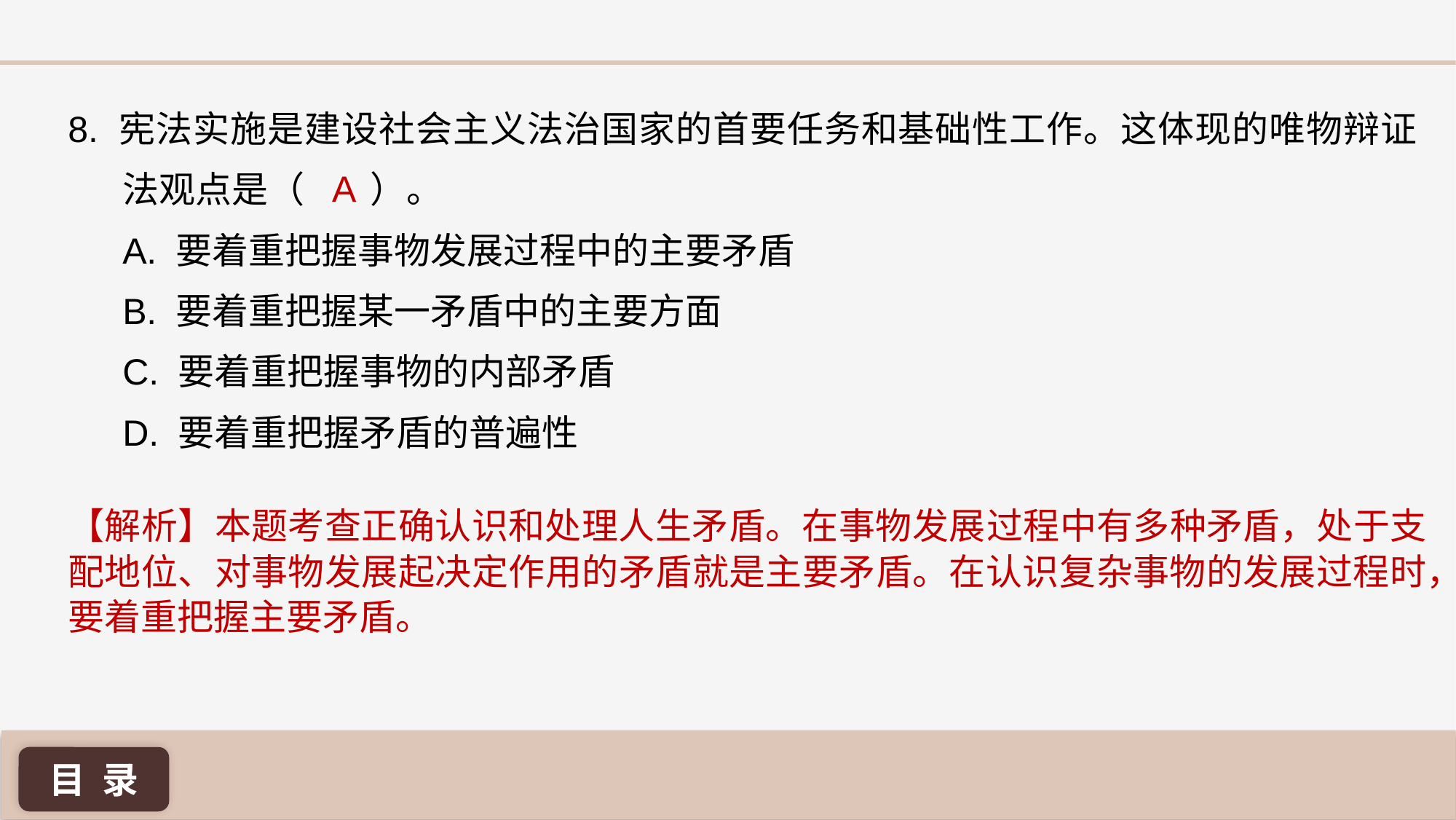

8. 宪法实施是建设社会主义法治国家的首要任务和基础性工作。这体现的唯物辩证法观点是（        ）。
A. 要着重把握事物发展过程中的主要矛盾
B. 要着重把握某一矛盾中的主要方面
C. 要着重把握事物的内部矛盾
D. 要着重把握矛盾的普遍性
A
【解析】本题考查正确认识和处理人生矛盾。在事物发展过程中有多种矛盾，处于支配地位、对事物发展起决定作用的矛盾就是主要矛盾。在认识复杂事物的发展过程时，要着重把握主要矛盾。